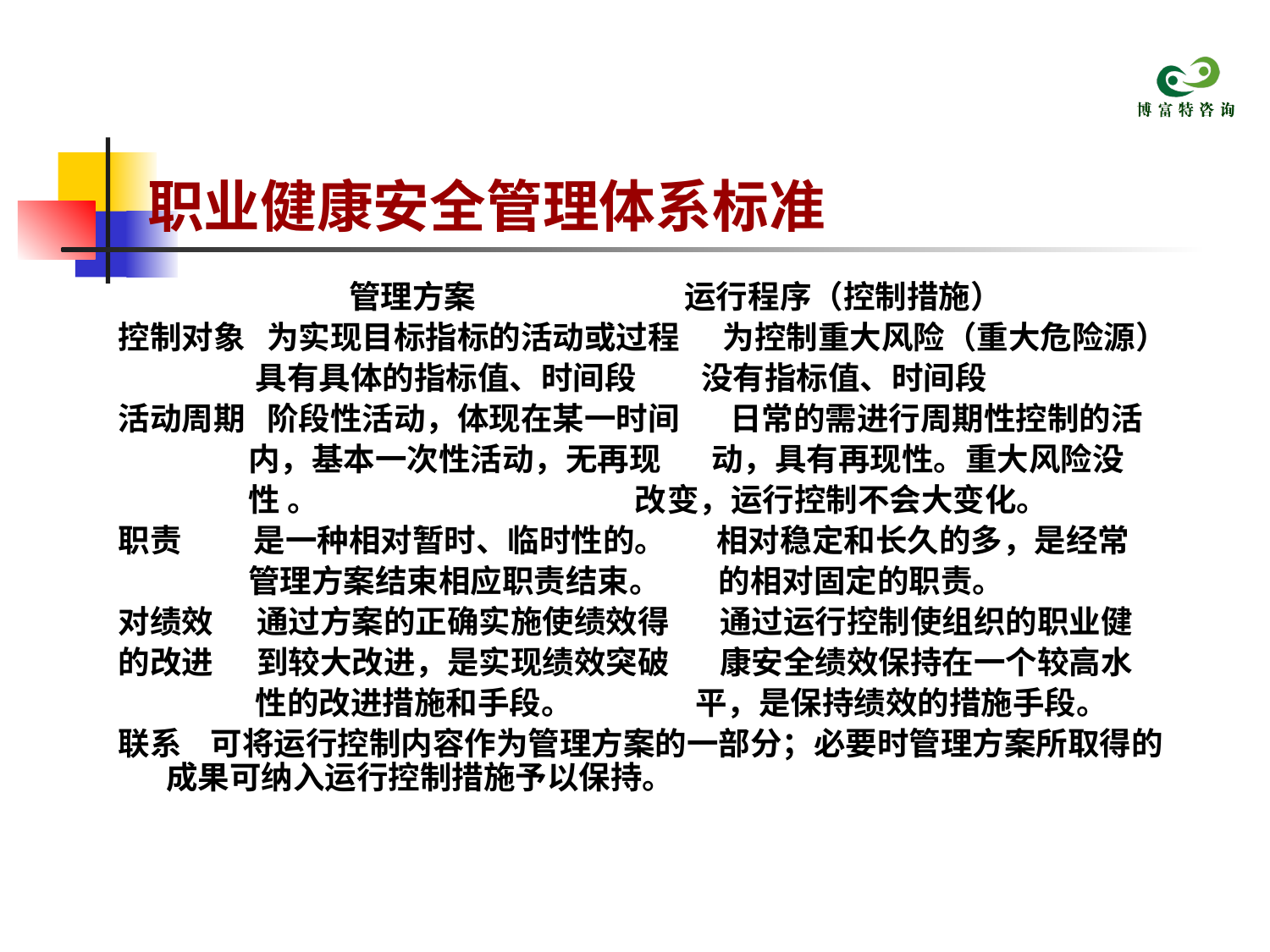

# 职业健康安全管理体系标准
                               管理方案                             运行程序（控制措施）
控制对象   为实现目标指标的活动或过程      为控制重大风险（重大危险源）
                  具有具体的指标值、时间段         没有指标值、时间段
活动周期   阶段性活动，体现在某一时间       日常的需进行周期性控制的活
                 内，基本一次性活动，无再现       动，具有再现性。重大风险没
                 性 。                                            改变，运行控制不会大变化。
职责          是一种相对暂时、临时性的。       相对稳定和长久的多，是经常
                 管理方案结束相应职责结束。        的相对固定的职责。
对绩效      通过方案的正确实施使绩效得       通过运行控制使组织的职业健
的改进      到较大改进，是实现绩效突破       康安全绩效保持在一个较高水
                  性的改进措施和手段。                 平，是保持绩效的措施手段。
联系    可将运行控制内容作为管理方案的一部分；必要时管理方案所取得的 成果可纳入运行控制措施予以保持。

127